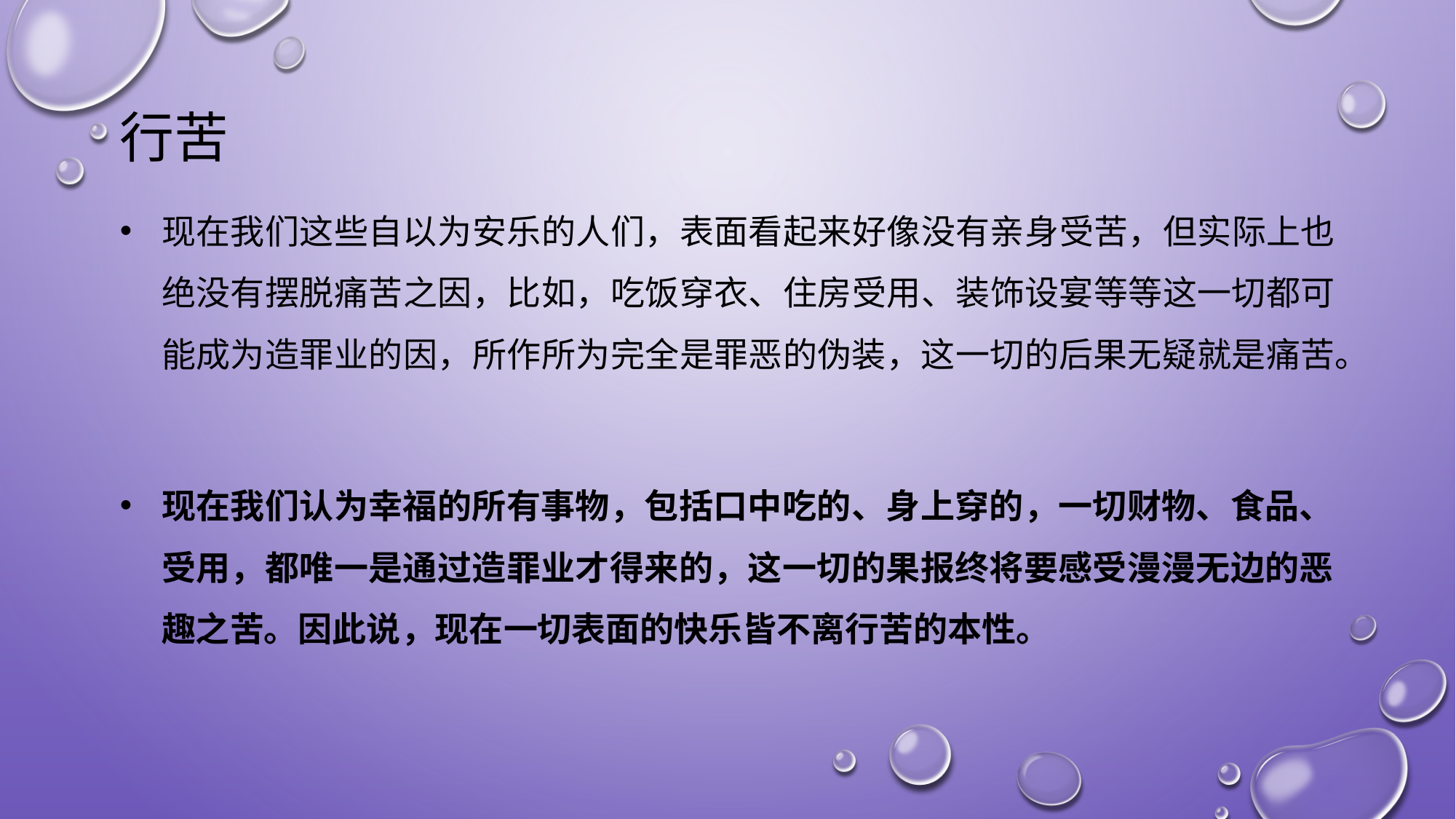

# 行苦
现在我们这些自以为安乐的人们，表面看起来好像没有亲身受苦，但实际上也绝没有摆脱痛苦之因，比如，吃饭穿衣、住房受用、装饰设宴等等这一切都可能成为造罪业的因，所作所为完全是罪恶的伪装，这一切的后果无疑就是痛苦。

现在我们认为幸福的所有事物，包括口中吃的、身上穿的，一切财物、食品、受用，都唯一是通过造罪业才得来的，这一切的果报终将要感受漫漫无边的恶趣之苦。因此说，现在一切表面的快乐皆不离行苦的本性。